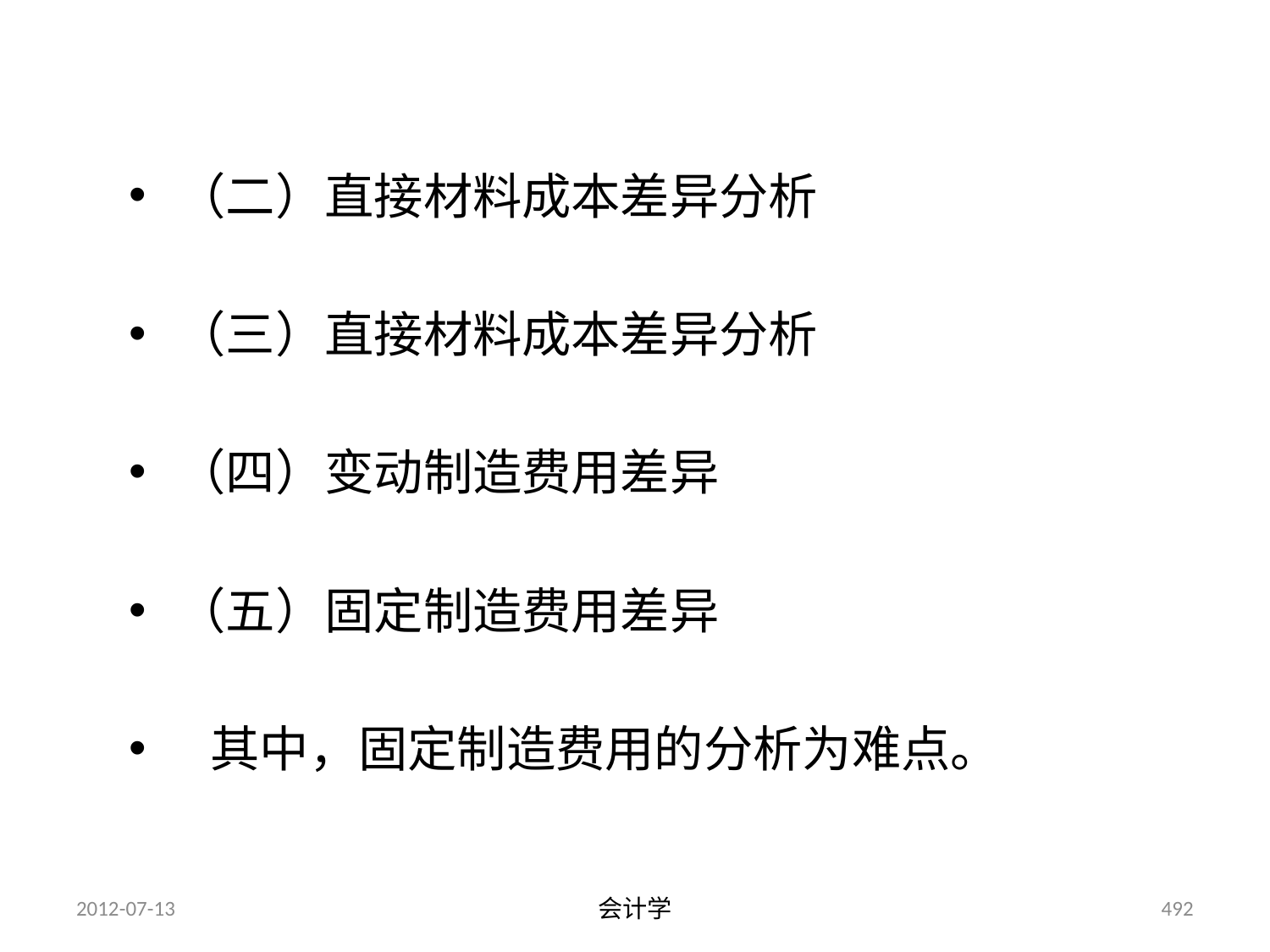

（二）直接材料成本差异分析

（三）直接材料成本差异分析

（四）变动制造费用差异

（五）固定制造费用差异

  其中，固定制造费用的分析为难点。
2012-07-13
会计学
492